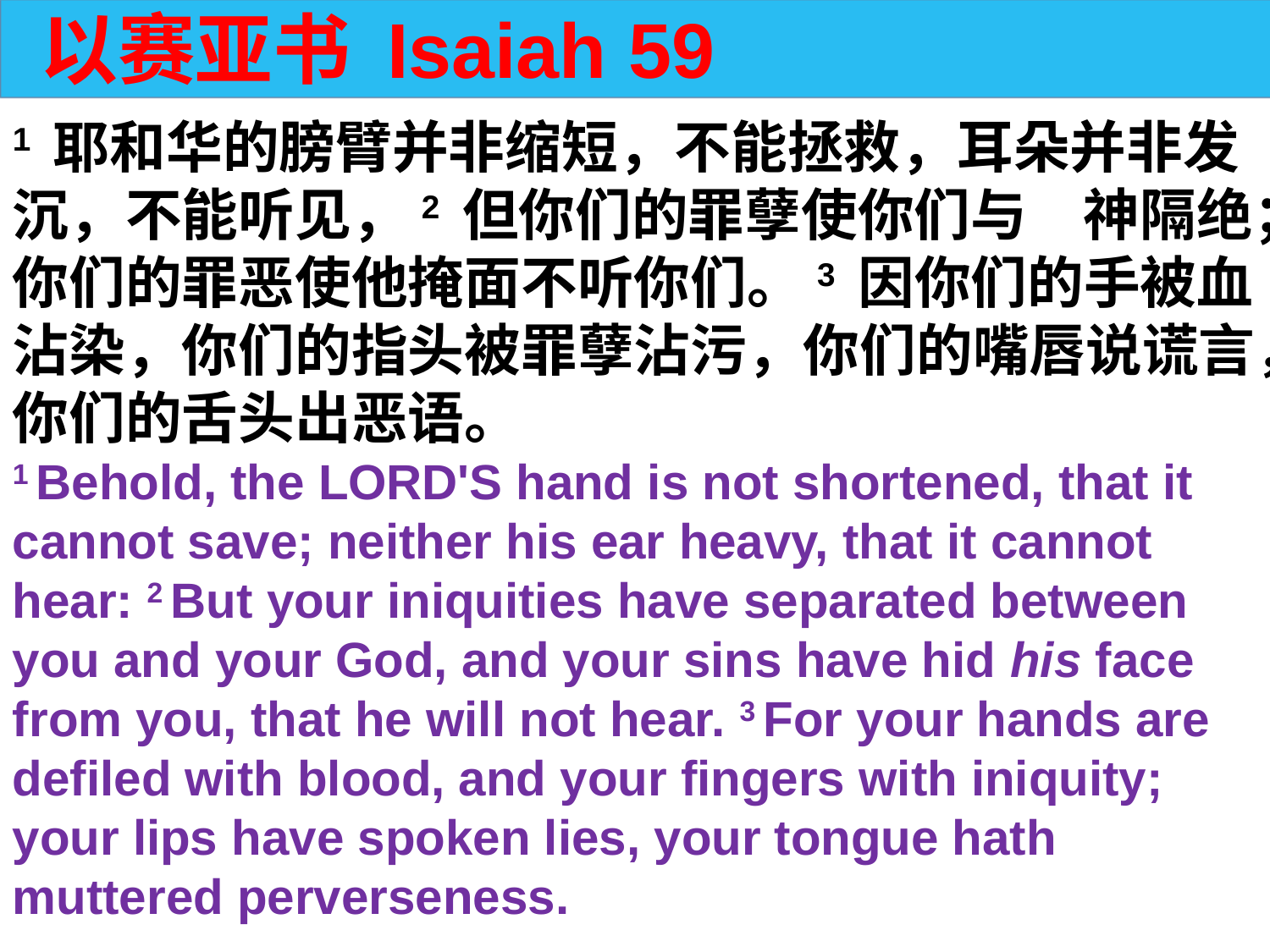

以赛亚书 Isaiah 59
1 耶和华的膀臂并非缩短，不能拯救，耳朵并非发沉，不能听见，2 但你们的罪孽使你们与　神隔绝；你们的罪恶使他掩面不听你们。3 因你们的手被血沾染，你们的指头被罪孽沾污，你们的嘴唇说谎言，你们的舌头出恶语。
1 Behold, the LORD'S hand is not shortened, that it cannot save; neither his ear heavy, that it cannot hear: 2 But your iniquities have separated between you and your God, and your sins have hid his face from you, that he will not hear. 3 For your hands are defiled with blood, and your fingers with iniquity; your lips have spoken lies, your tongue hath muttered perverseness.